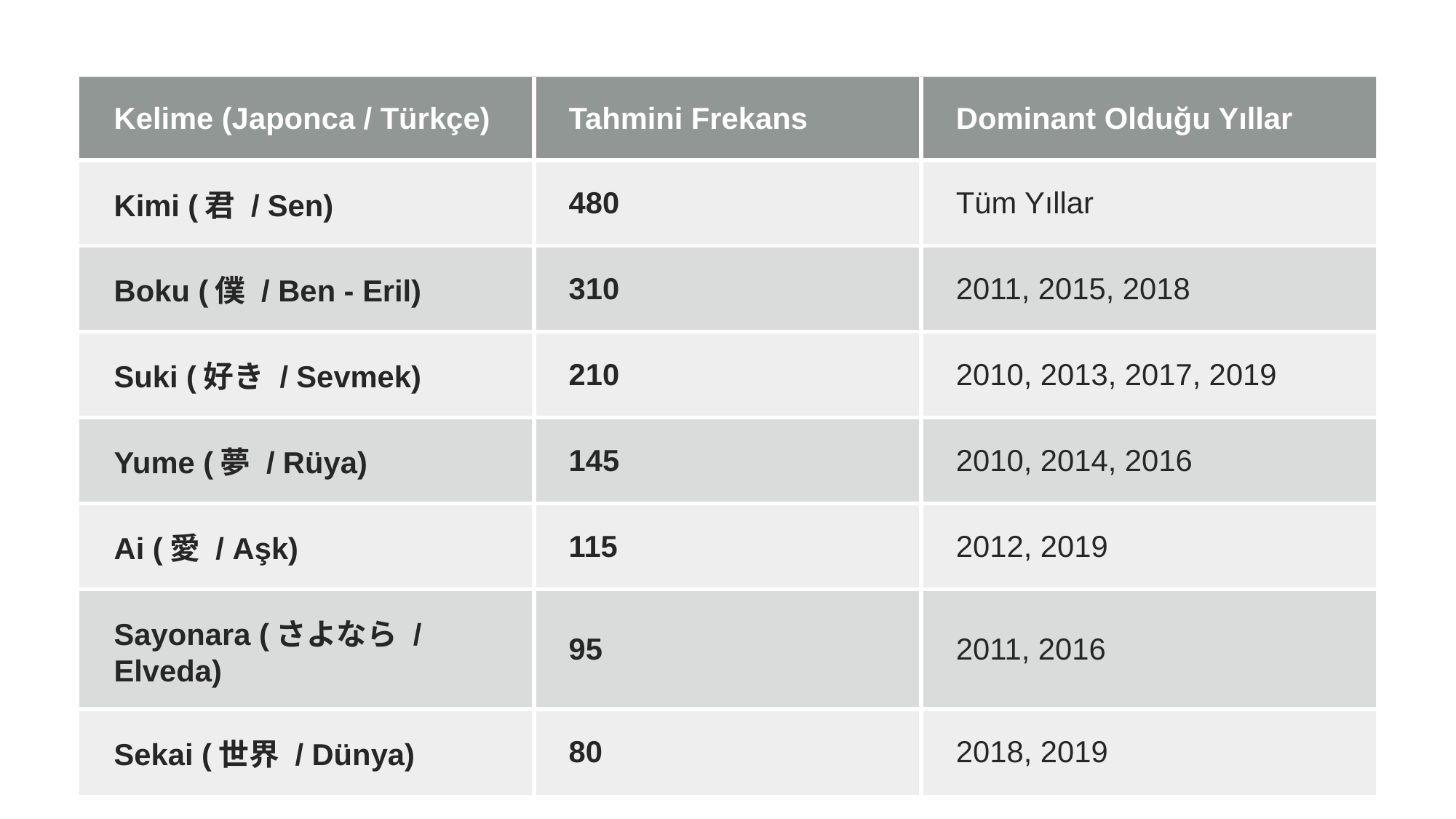

| Kelime (Japonca / Türkçe) | Tahmini Frekans | Dominant Olduğu Yıllar |
| --- | --- | --- |
| Kimi (君 / Sen) | 480 | Tüm Yıllar |
| Boku (僕 / Ben - Eril) | 310 | 2011, 2015, 2018 |
| Suki (好き / Sevmek) | 210 | 2010, 2013, 2017, 2019 |
| Yume (夢 / Rüya) | 145 | 2010, 2014, 2016 |
| Ai (愛 / Aşk) | 115 | 2012, 2019 |
| Sayonara (さよなら / Elveda) | 95 | 2011, 2016 |
| Sekai (世界 / Dünya) | 80 | 2018, 2019 |